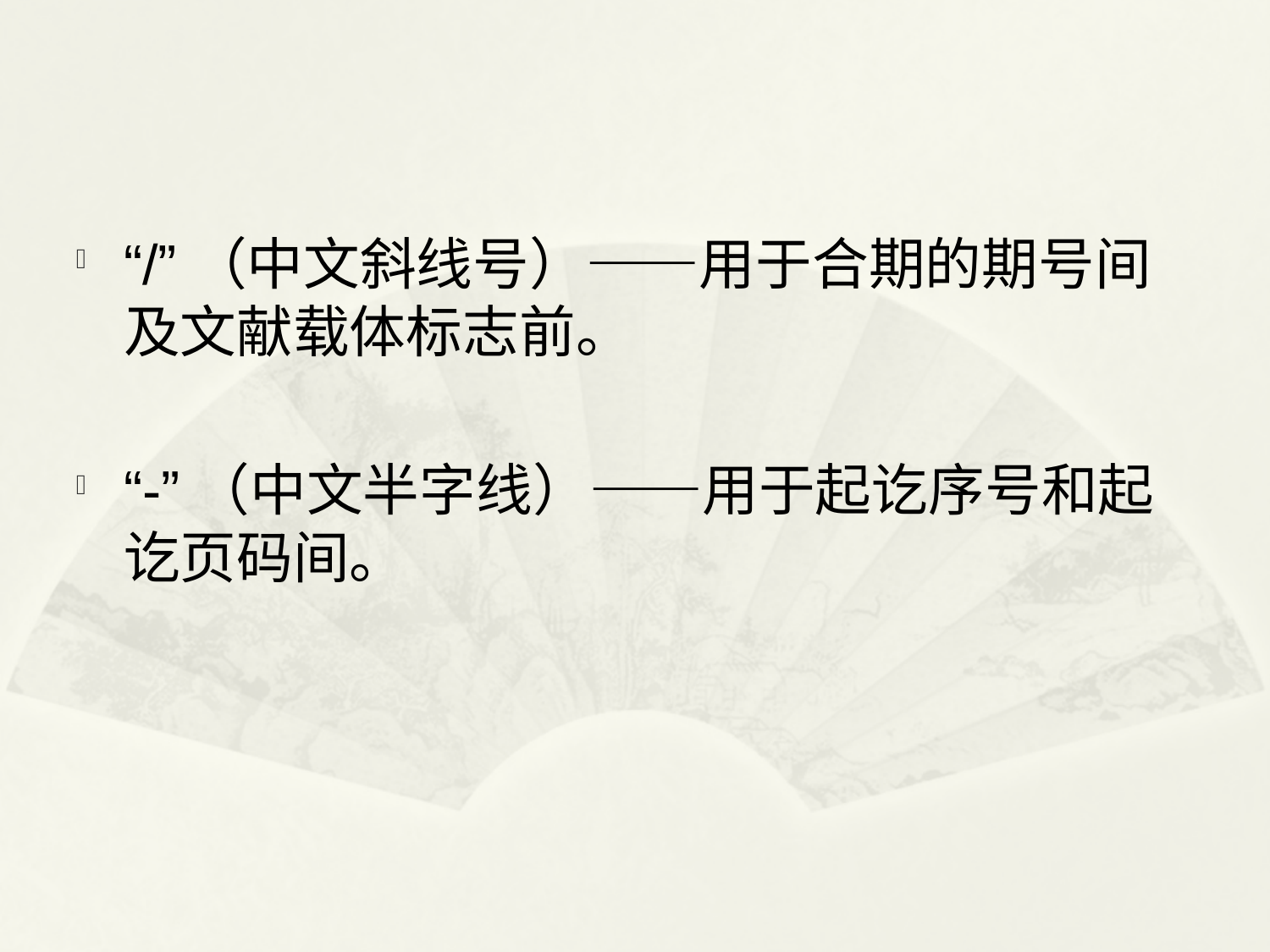

“/”（中文斜线号）——用于合期的期号间及文献载体标志前。

“-”（中文半字线）——用于起讫序号和起讫页码间。